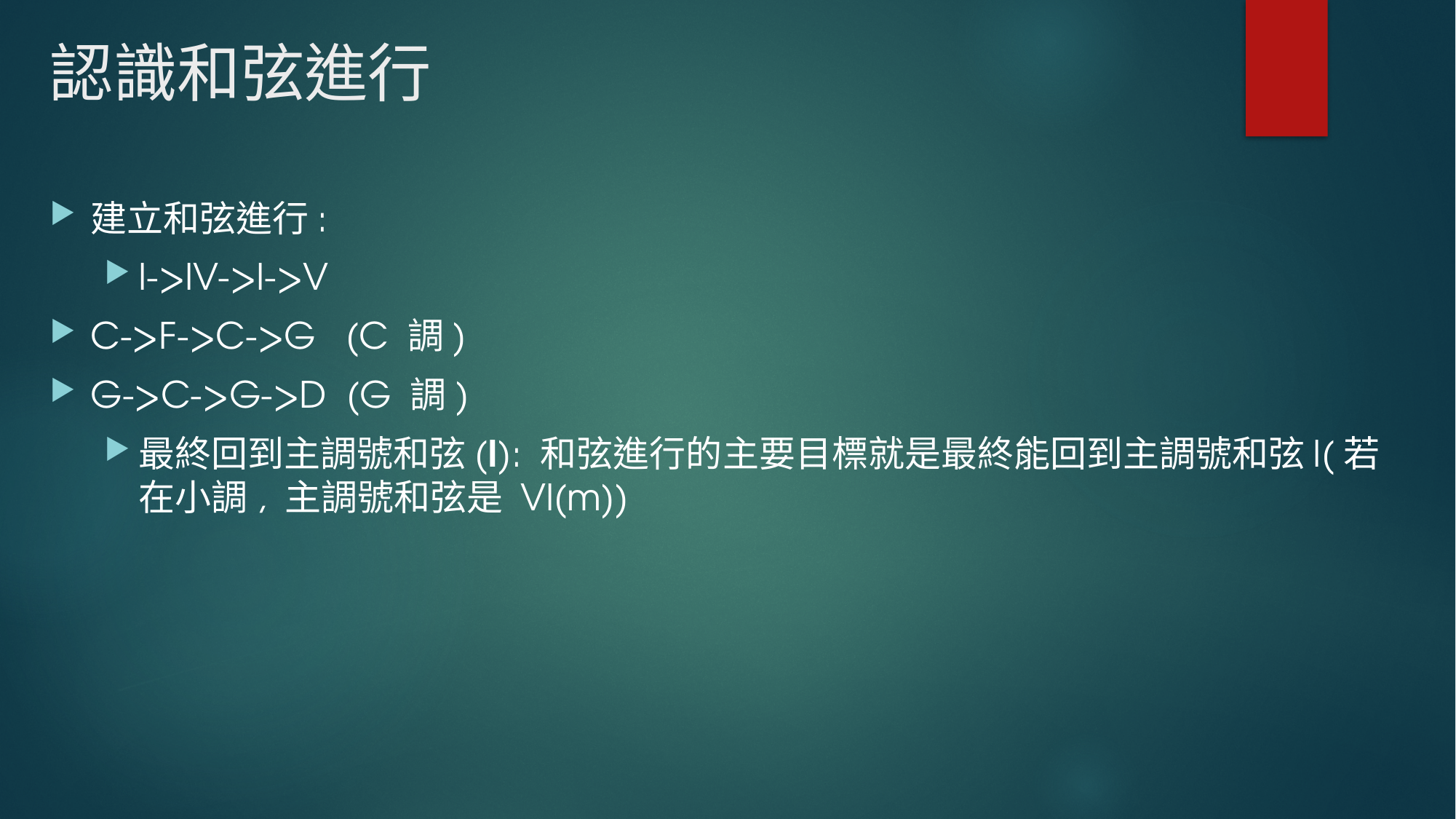

# 認識和弦進行
建立和弦進行:
I->IV->I->V
C->F->C->G   (C 調)
G->C->G->D  (G 調)
最終回到主調號和弦(I): 和弦進行的主要目標就是最終能回到主調號和弦I(若在小調, 主調號和弦是 VI(m))